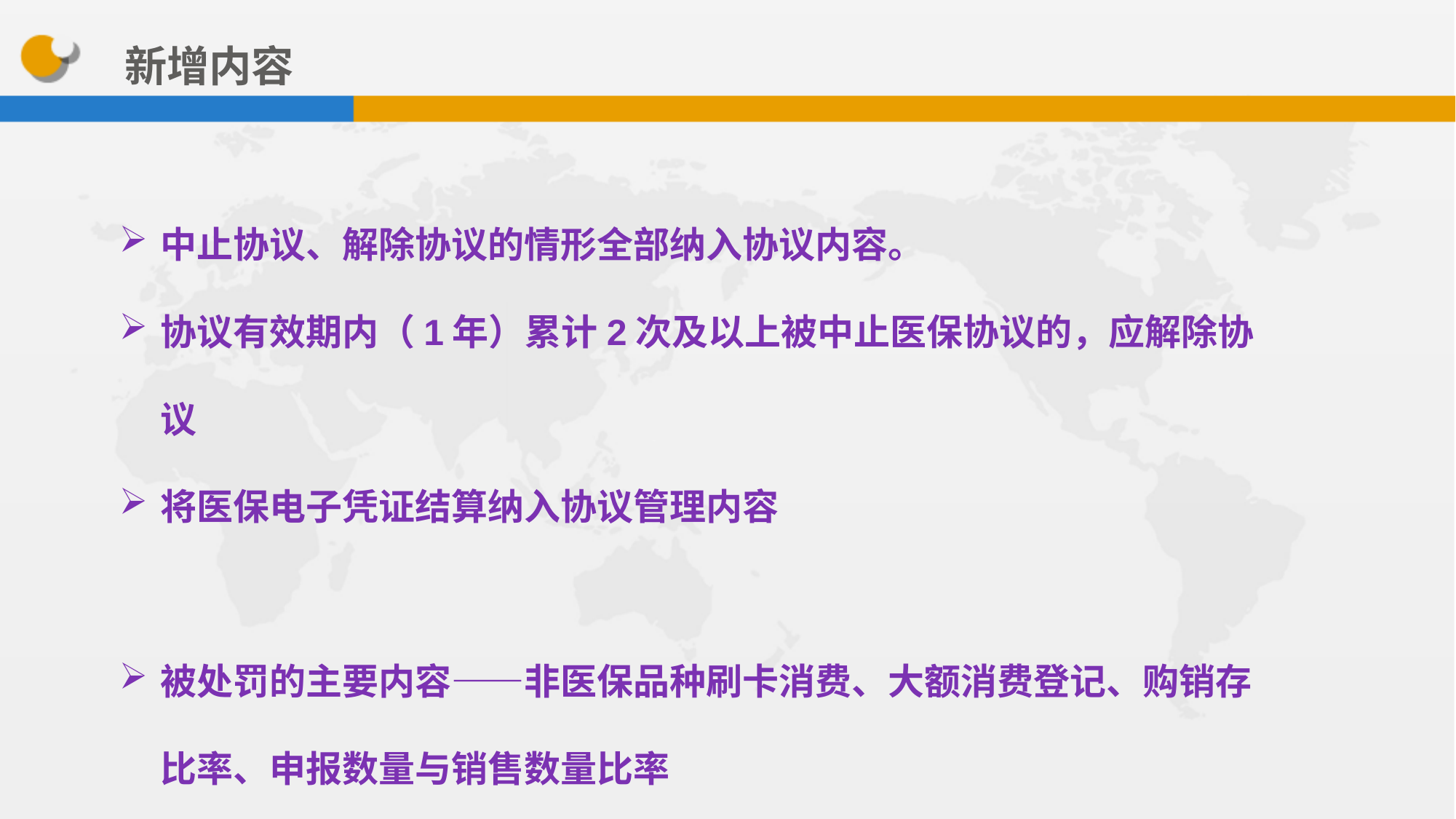

新增内容
中止协议、解除协议的情形全部纳入协议内容。
协议有效期内（1年）累计2次及以上被中止医保协议的，应解除协议
将医保电子凭证结算纳入协议管理内容

被处罚的主要内容——非医保品种刷卡消费、大额消费登记、购销存比率、申报数量与销售数量比率
34%